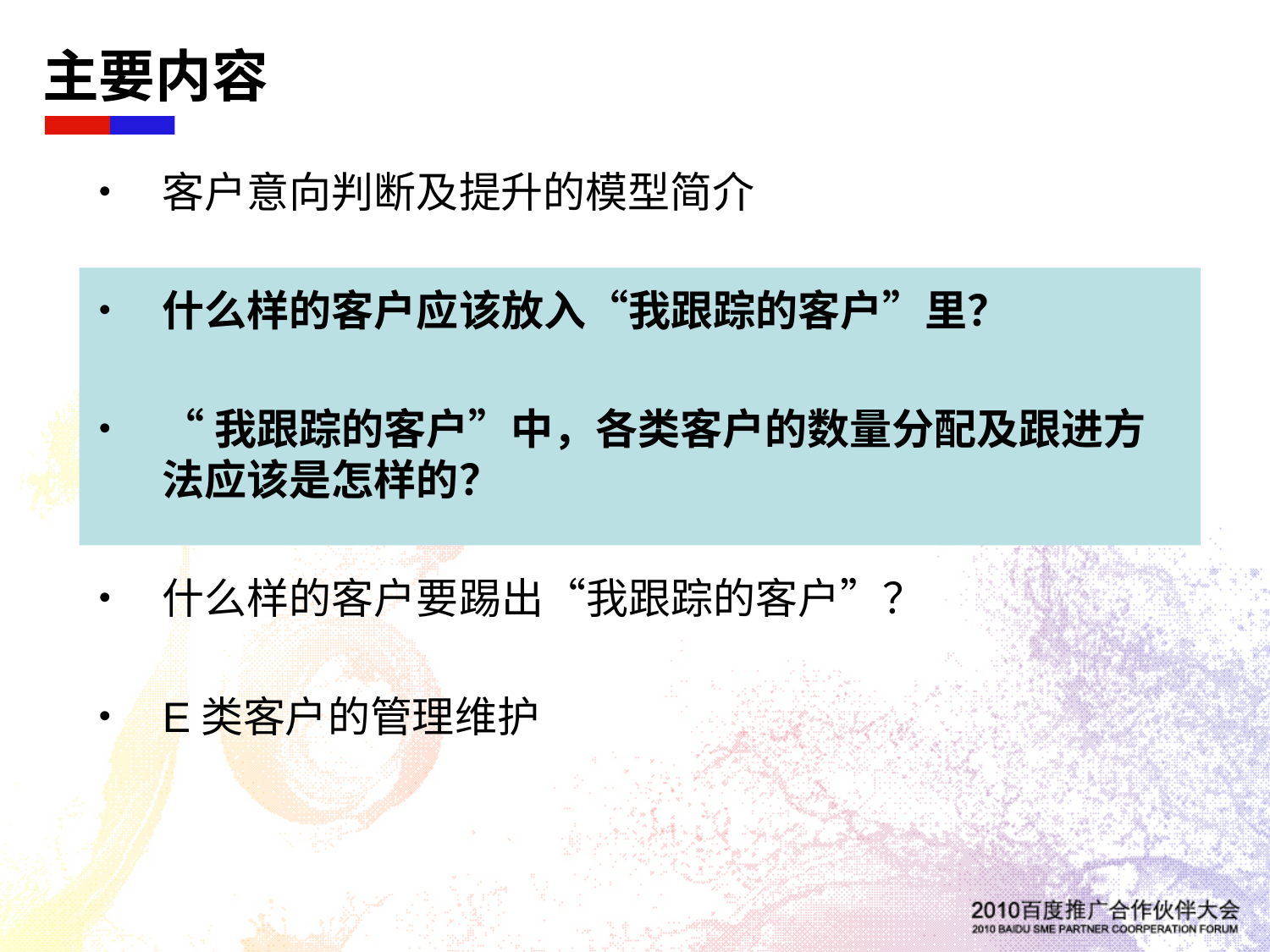

# 主要内容
客户意向判断及提升的模型简介

什么样的客户应该放入“我跟踪的客户”里？

“我跟踪的客户”中，各类客户的数量分配及跟进方法应该是怎样的？

什么样的客户要踢出“我跟踪的客户”？

E类客户的管理维护